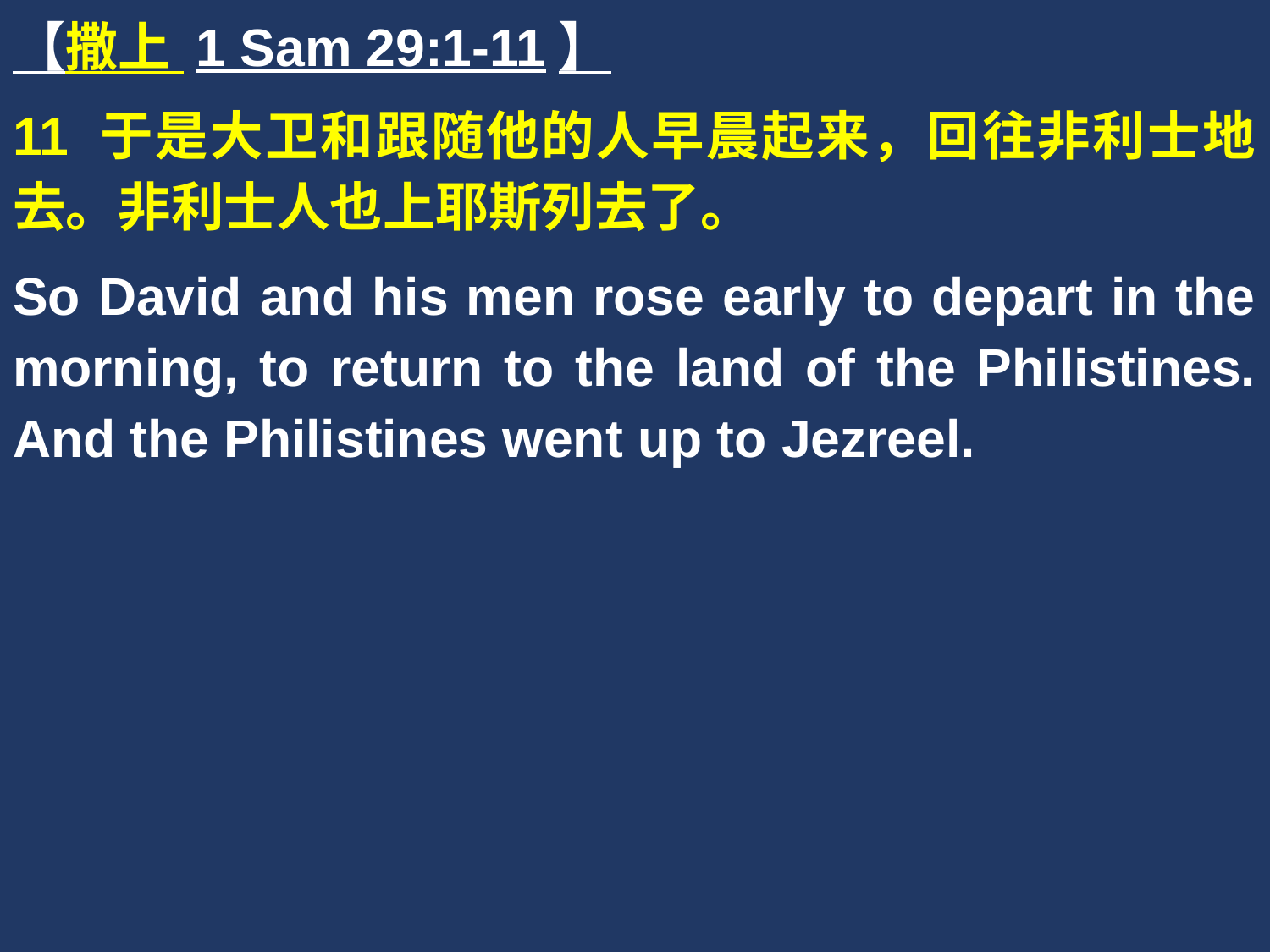

【撒上 1 Sam 29:1-11】
11 于是大卫和跟随他的人早晨起来，回往非利士地去。非利士人也上耶斯列去了。
So David and his men rose early to depart in the morning, to return to the land of the Philistines. And the Philistines went up to Jezreel.